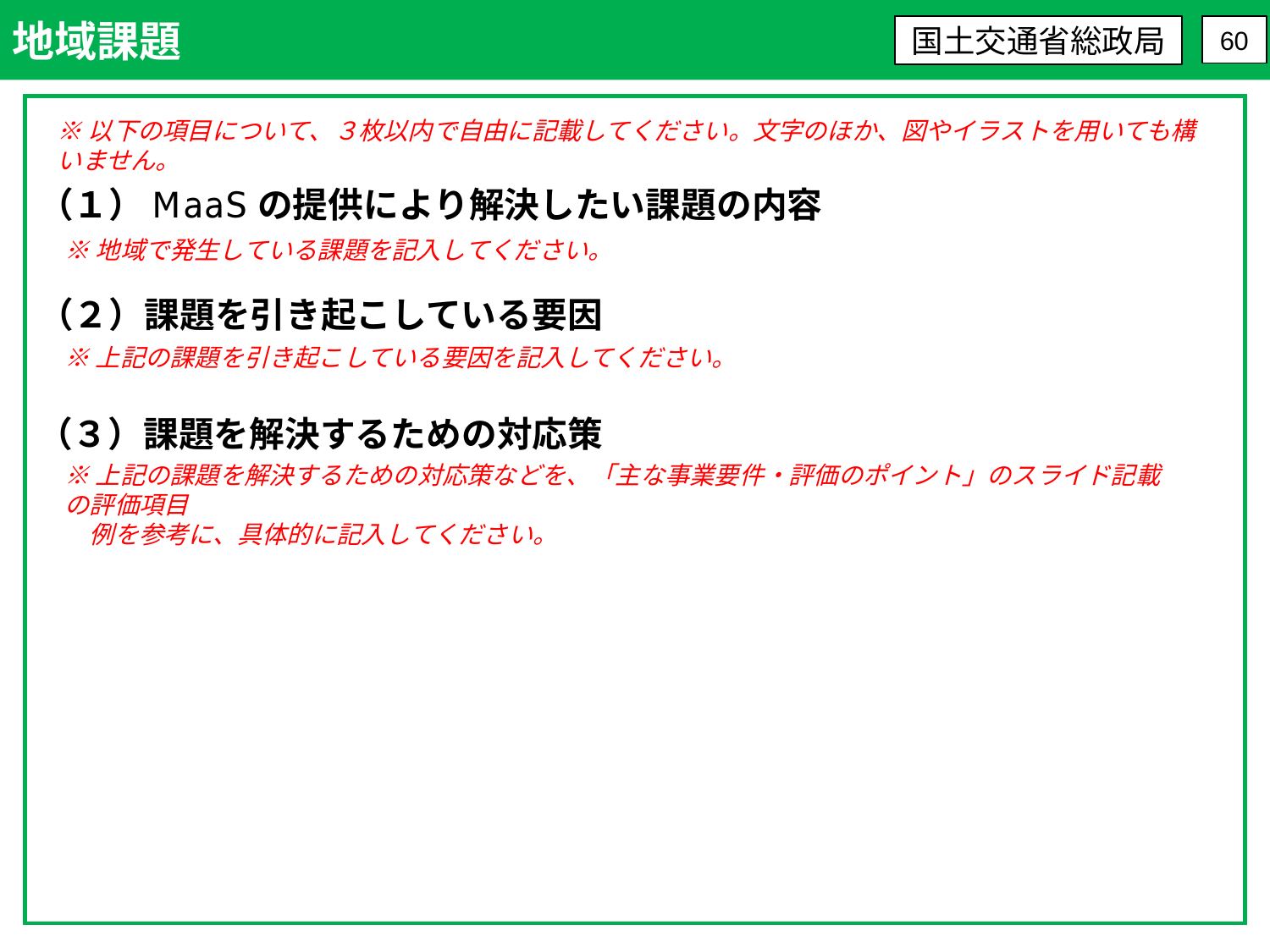

地域課題
国土交通省総政局
60

※以下の項目について、３枚以内で自由に記載してください。文字のほか、図やイラストを用いても構いません。
（１）MaaSの提供により解決したい課題の内容
※地域で発生している課題を記入してください。
（２）課題を引き起こしている要因
※上記の課題を引き起こしている要因を記入してください。
（３）課題を解決するための対応策
※上記の課題を解決するための対応策などを、「主な事業要件・評価のポイント」のスライド記載の評価項目
　例を参考に、具体的に記入してください。